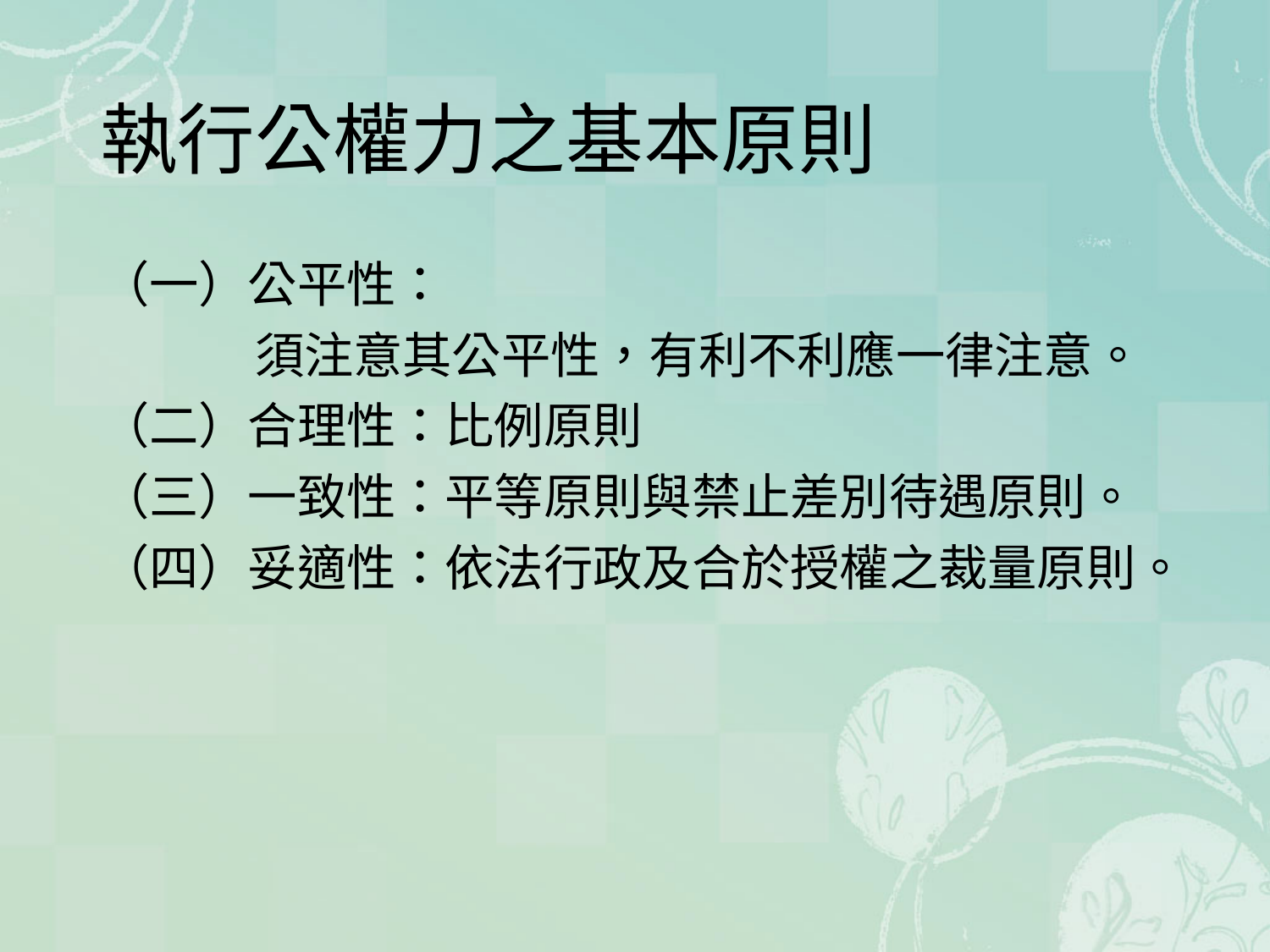

# 執行公權力之基本原則
（一）公平性：
             須注意其公平性，有利不利應一律注意。
（二）合理性：比例原則
（三）一致性：平等原則與禁止差別待遇原則。
（四）妥適性：依法行政及合於授權之裁量原則。